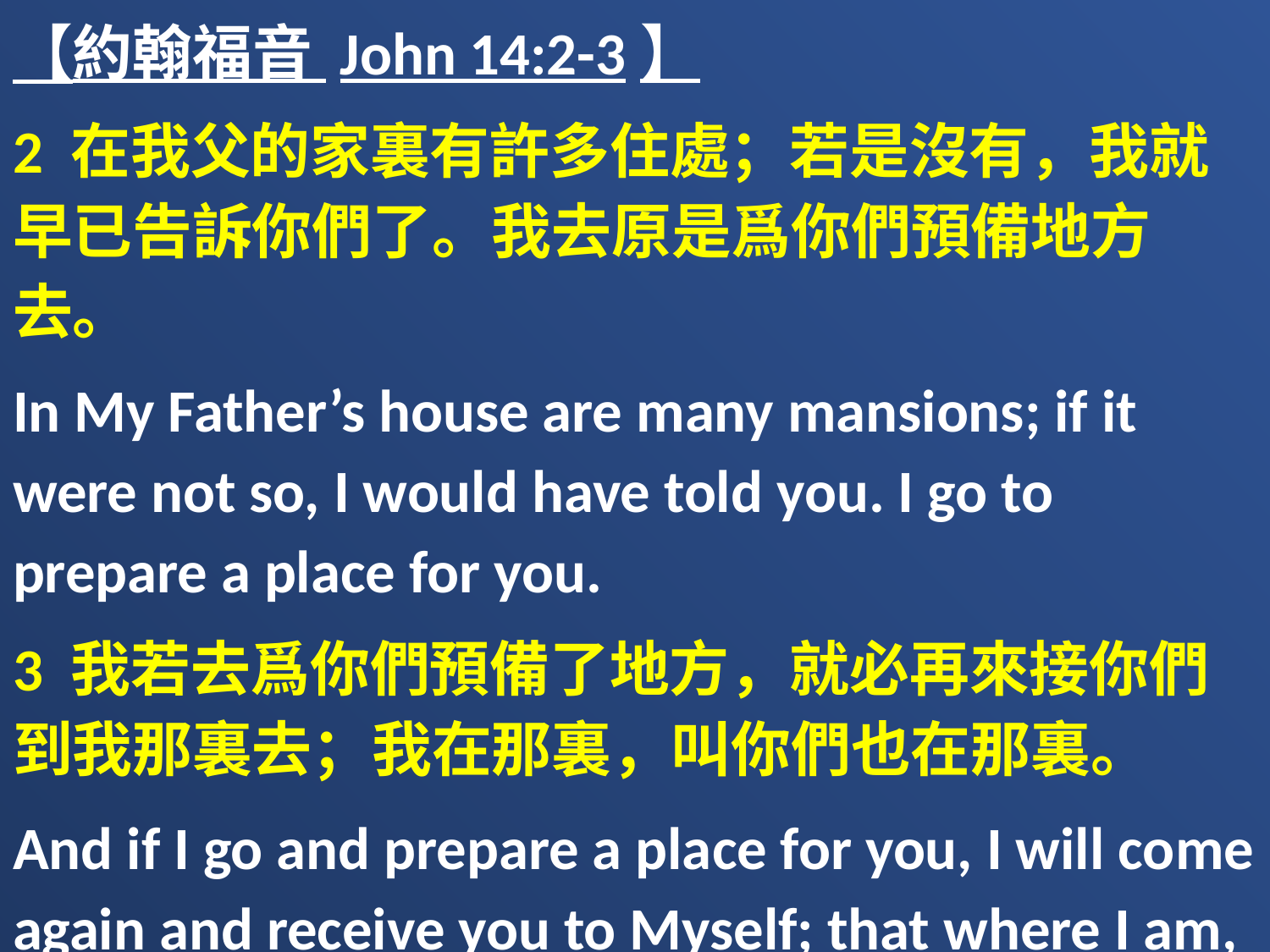

【約翰福音 John 14:2-3】
2 在我父的家裏有許多住處；若是沒有，我就早已告訴你們了。我去原是爲你們預備地方去。
In My Father’s house are many mansions; if it were not so, I would have told you. I go to prepare a place for you.
3 我若去爲你們預備了地方，就必再來接你們到我那裏去；我在那裏，叫你們也在那裏。
And if I go and prepare a place for you, I will come again and receive you to Myself; that where I am, there you may be also.